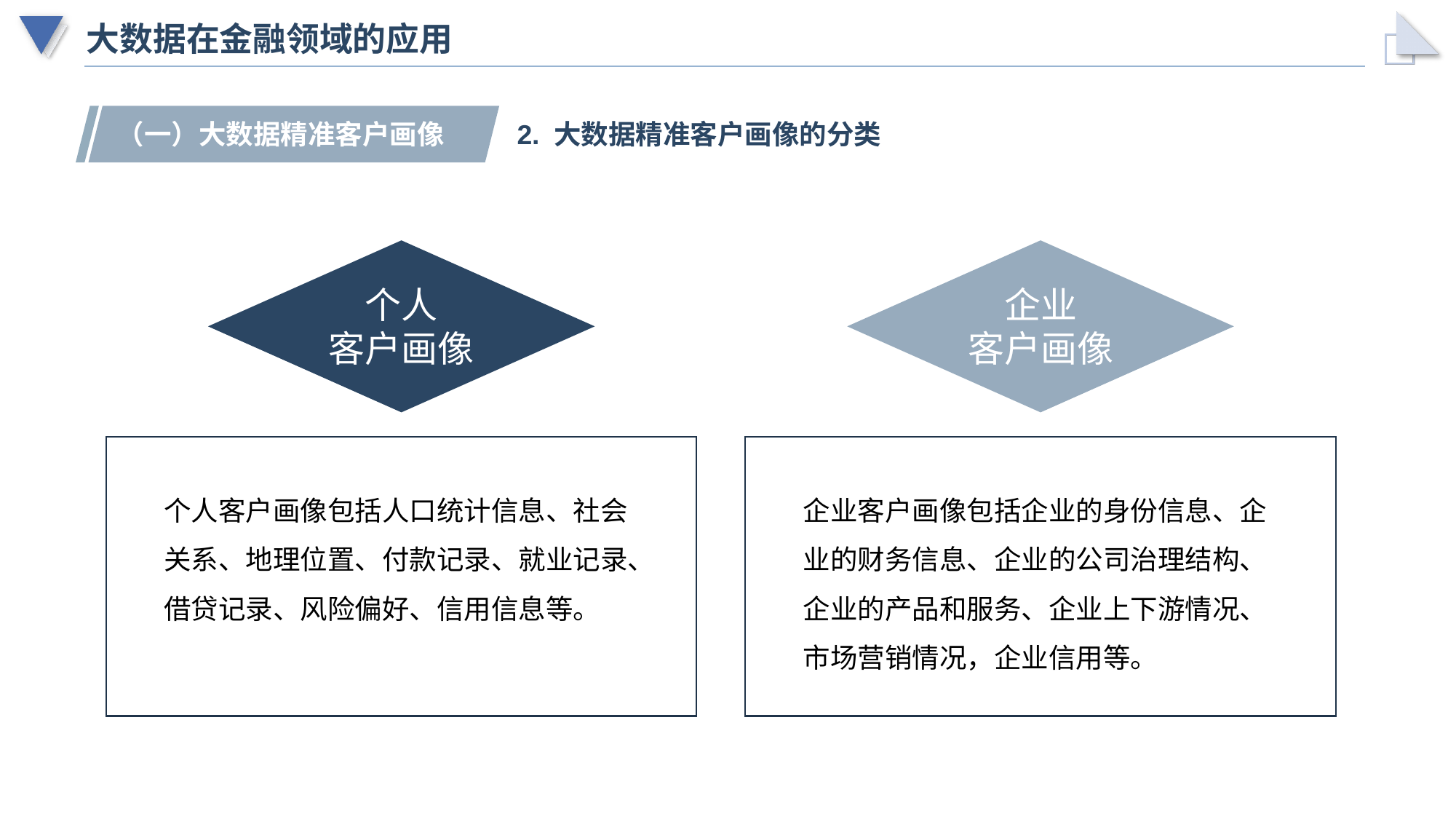

# 大数据在金融领域的应用

（一）大数据精准客户画像
2. 大数据精准客户画像的分类

个人
客户画像
企业
客户画像

个人客户画像包括人口统计信息、社会关系、地理位置、付款记录、就业记录、借贷记录、风险偏好、信用信息等。
企业客户画像包括企业的身份信息、企业的财务信息、企业的公司治理结构、企业的产品和服务、企业上下游情况、市场营销情况，企业信用等。